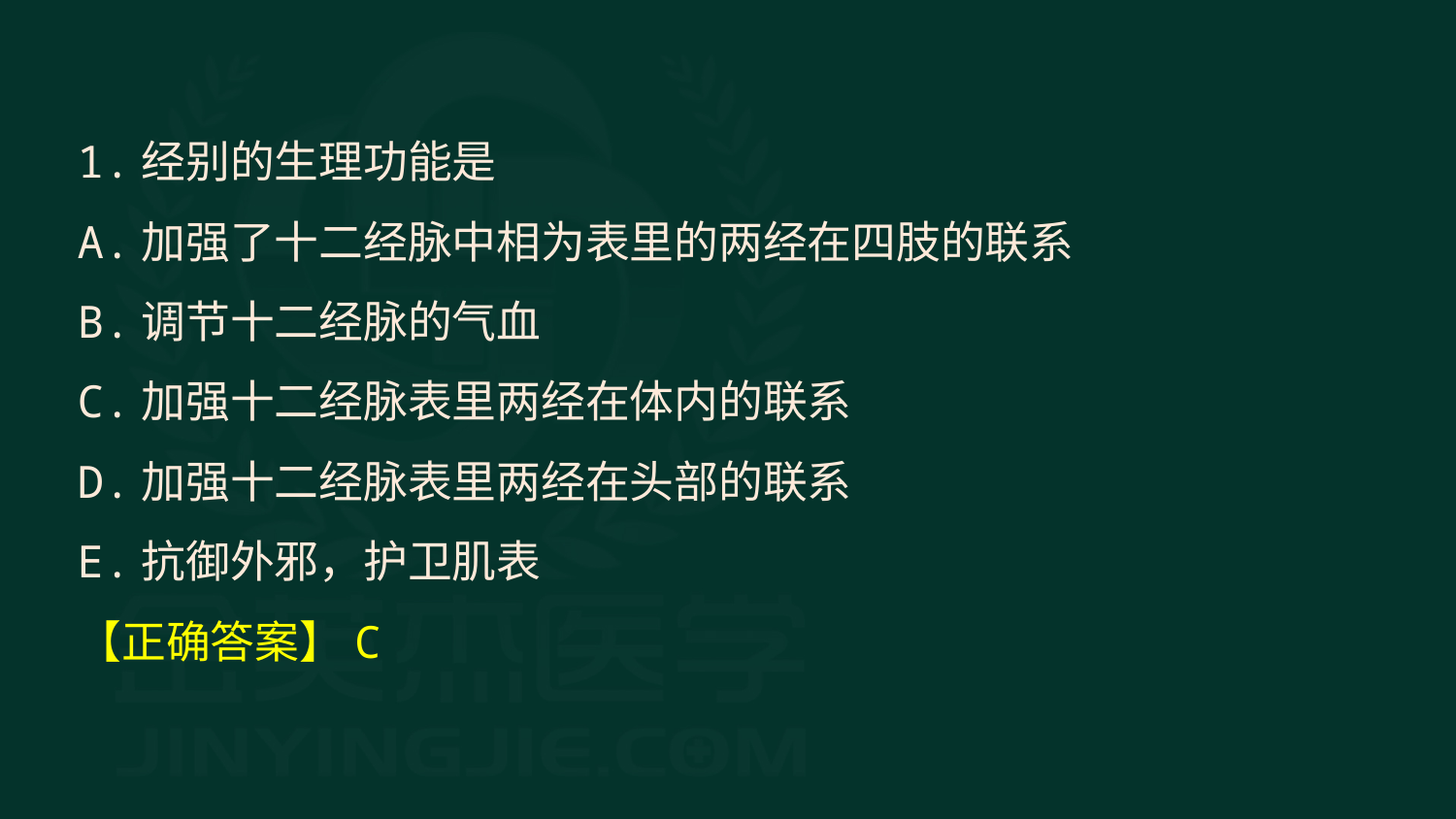

1.经别的生理功能是
A.加强了十二经脉中相为表里的两经在四肢的联系
B.调节十二经脉的气血
C.加强十二经脉表里两经在体内的联系
D.加强十二经脉表里两经在头部的联系
E.抗御外邪，护卫肌表
【正确答案】C